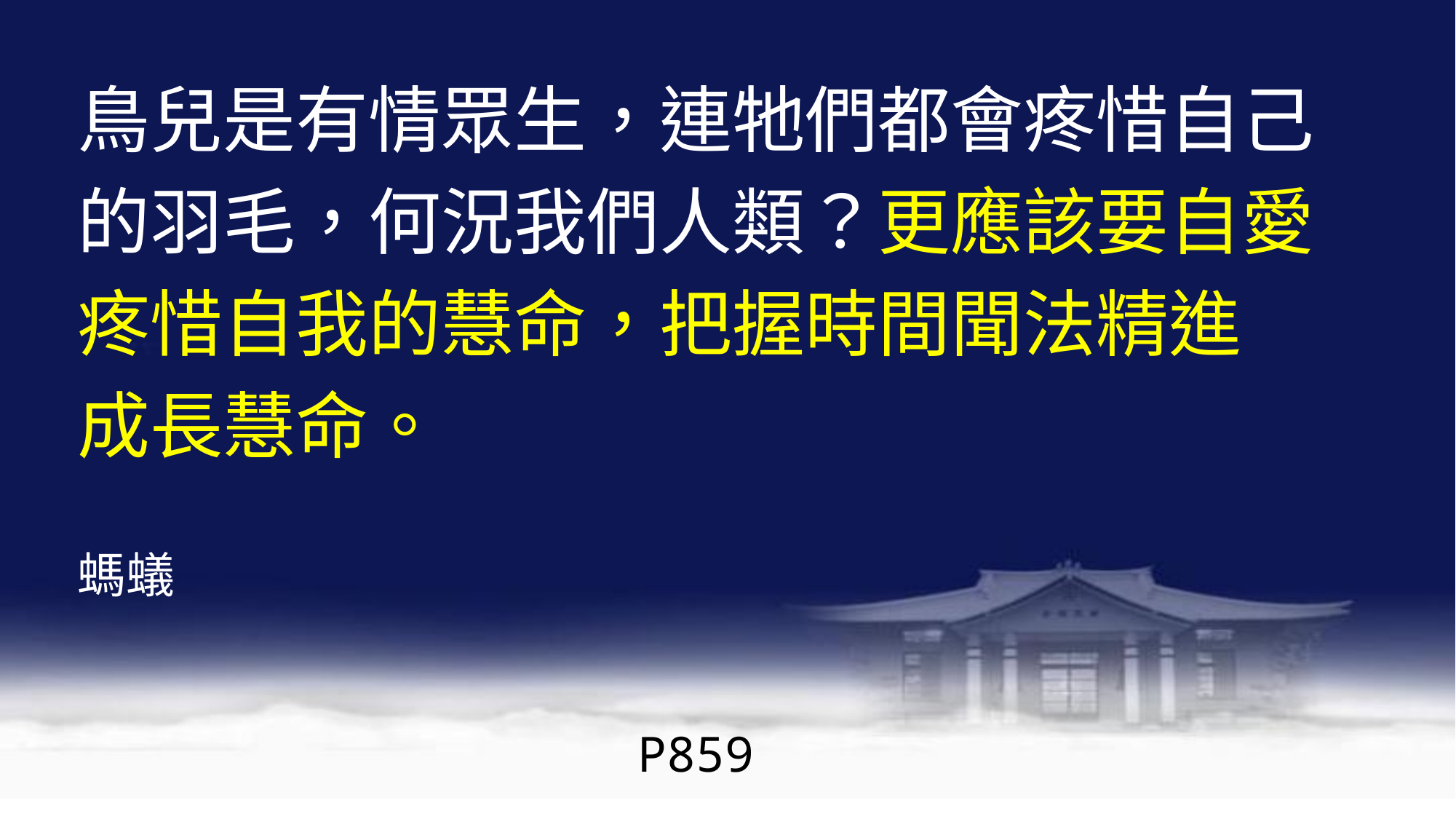

鳥兒是有情眾生，連牠們都會疼惜自己
的羽毛，何況我們人類？更應該要自愛
疼惜自我的慧命，把握時間聞法精進
成長慧命。

螞蟻

P859